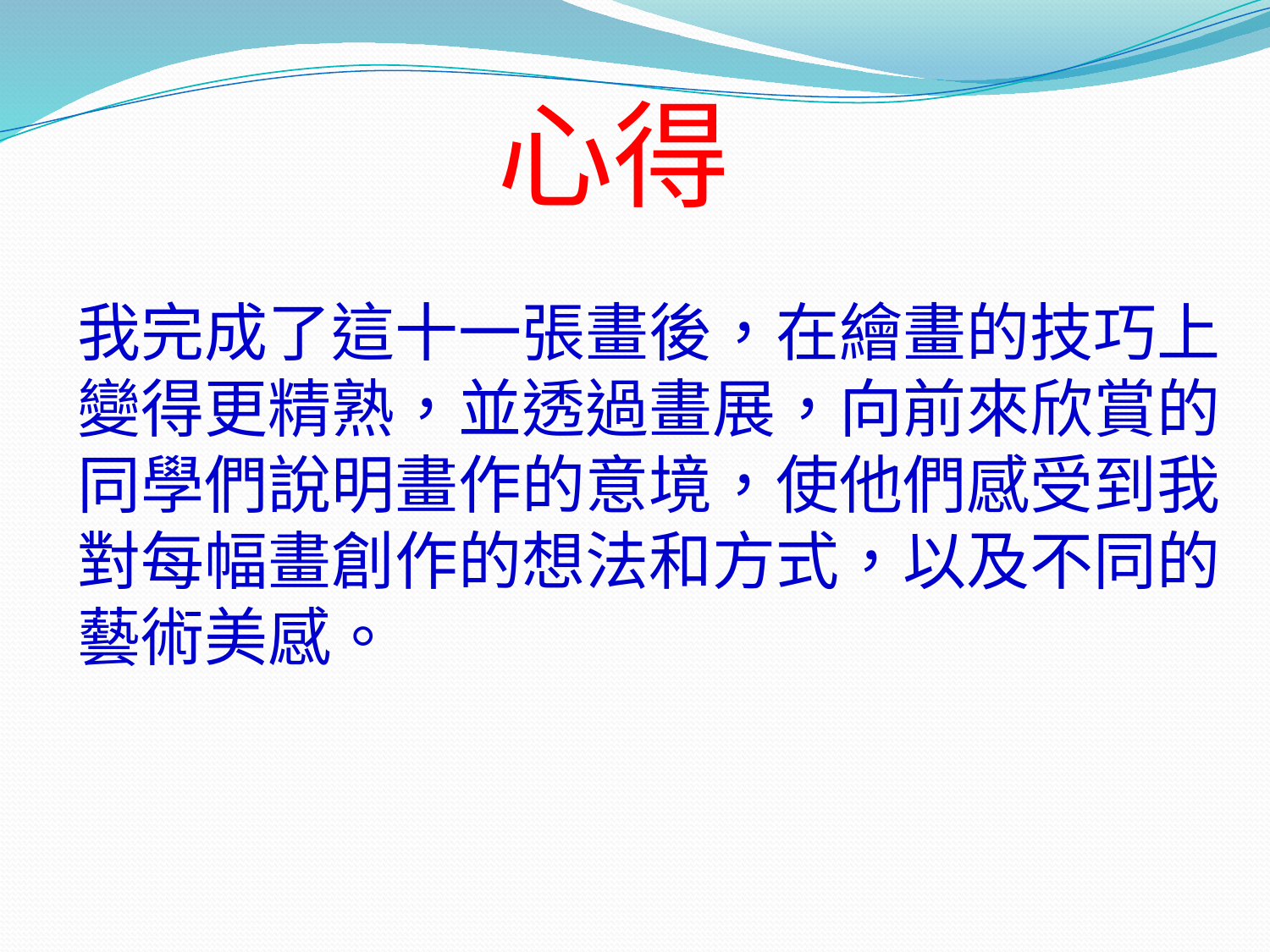

心得
我完成了這十一張畫後，在繪畫的技巧上變得更精熟，並透過畫展，向前來欣賞的同學們說明畫作的意境，使他們感受到我對每幅畫創作的想法和方式，以及不同的藝術美感。